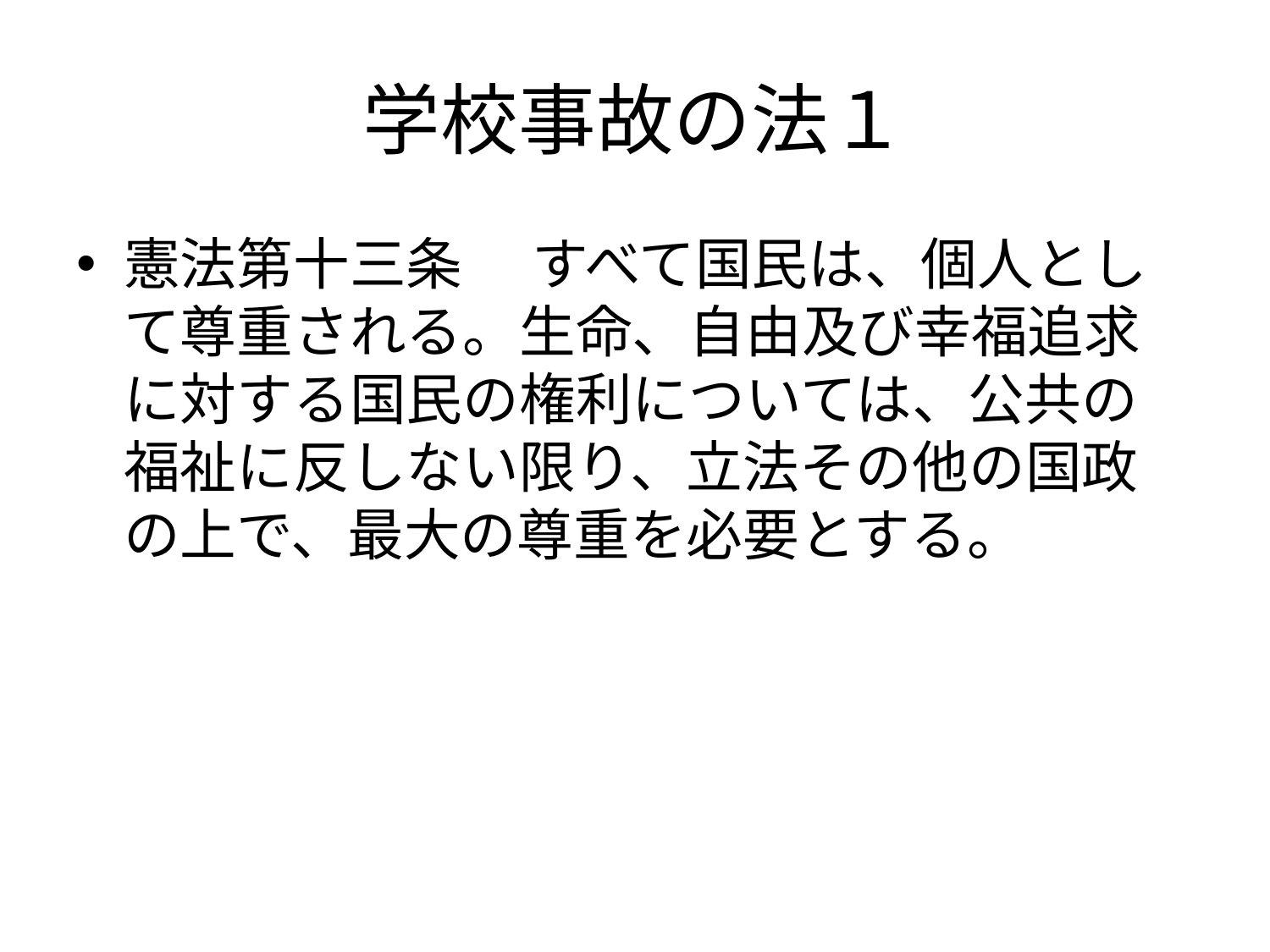

# 学校事故の法１
憲法第十三条 　すべて国民は、個人として尊重される。生命、自由及び幸福追求に対する国民の権利については、公共の福祉に反しない限り、立法その他の国政の上で、最大の尊重を必要とする。